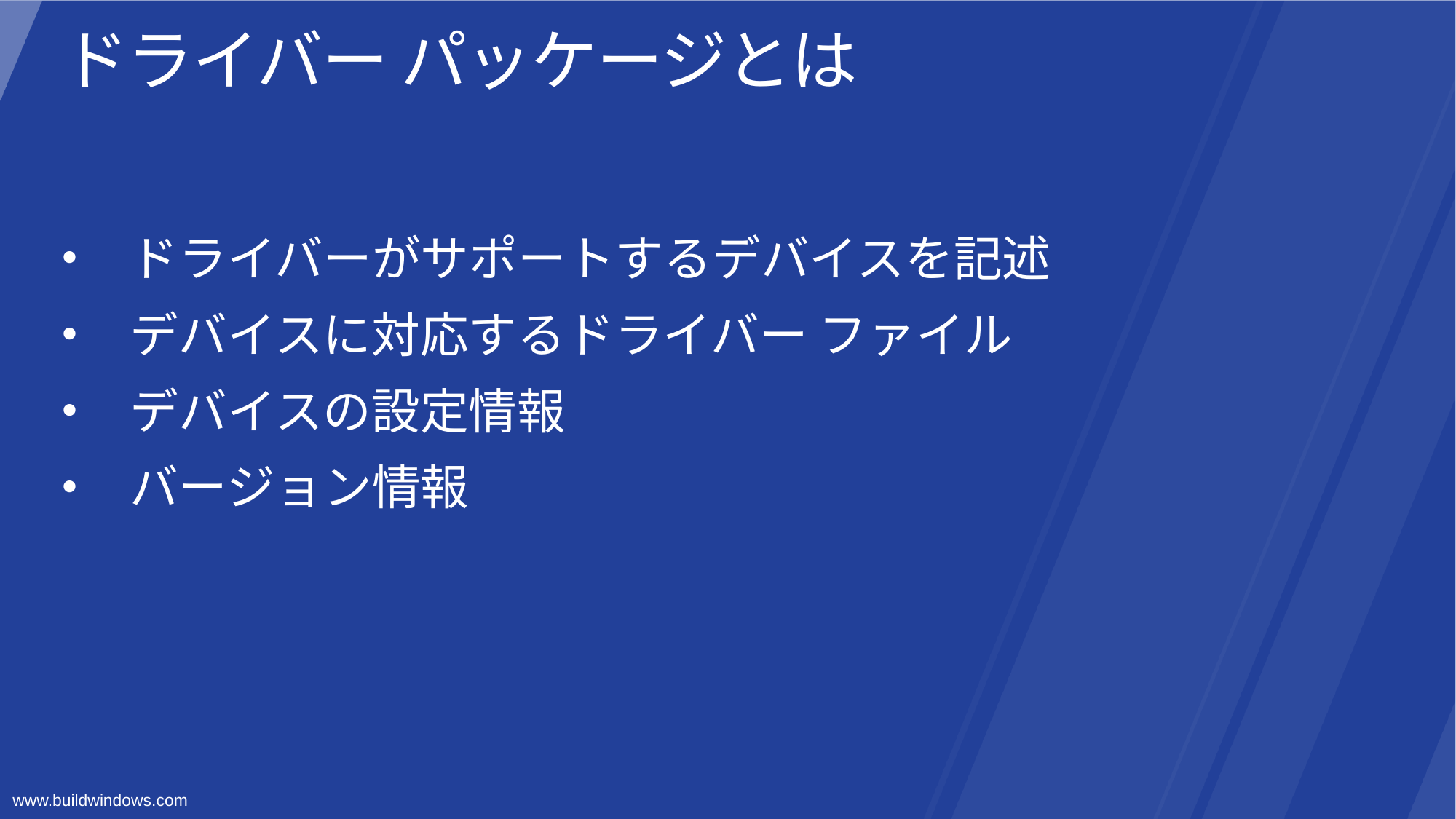

# ドライバー パッケージとは
ドライバーがサポートするデバイスを記述
デバイスに対応するドライバー ファイル
デバイスの設定情報
バージョン情報